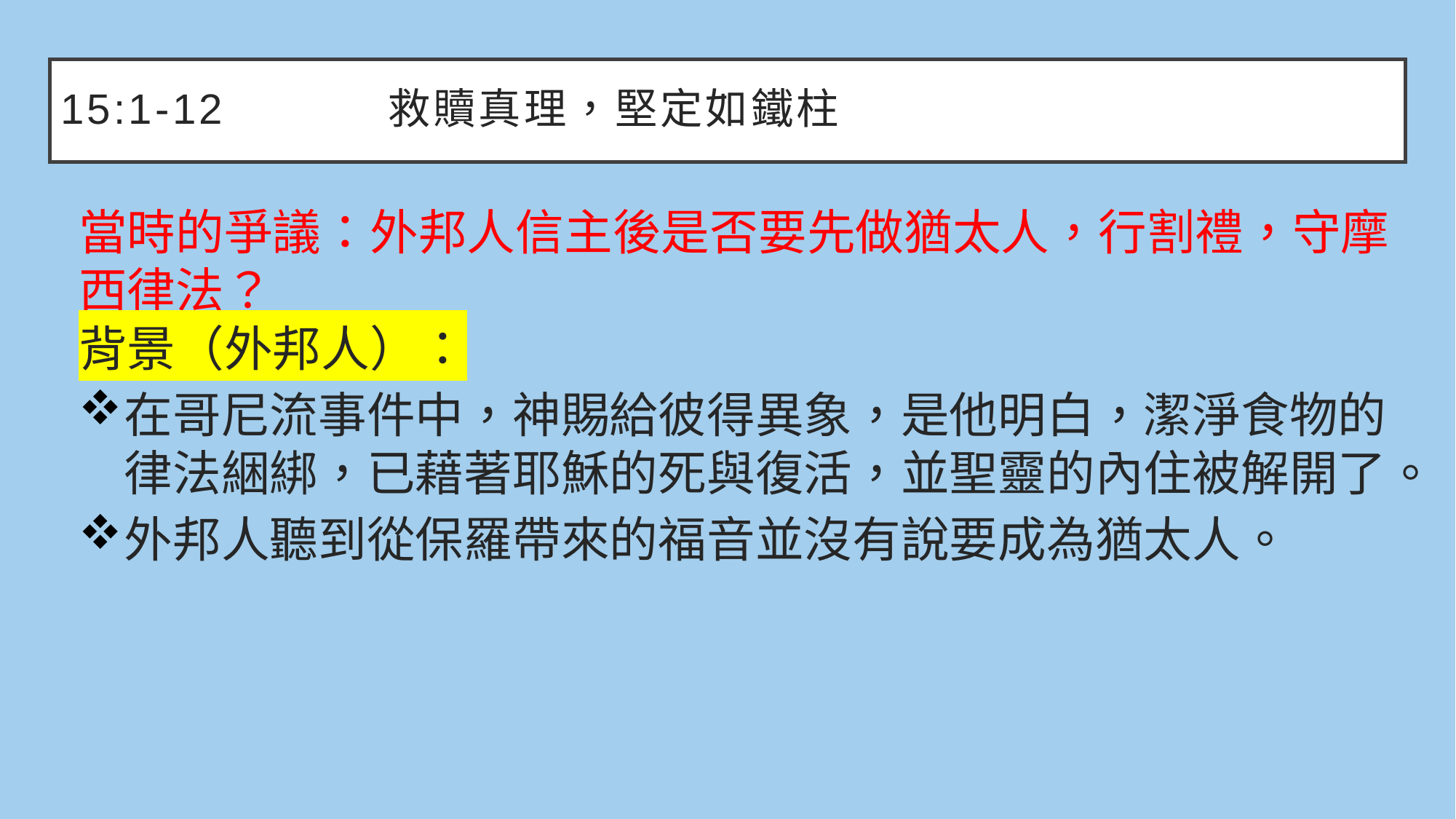

# 15:1-12		救贖真理，堅定如鐵柱
當時的爭議：外邦人信主後是否要先做猶太人，行割禮，守摩西律法？
背景（外邦人）：
在哥尼流事件中，神賜給彼得異象，是他明白，潔淨食物的律法綑綁，已藉著耶穌的死與復活，並聖靈的內住被解開了。
外邦人聽到從保羅帶來的福音並沒有說要成為猶太人。